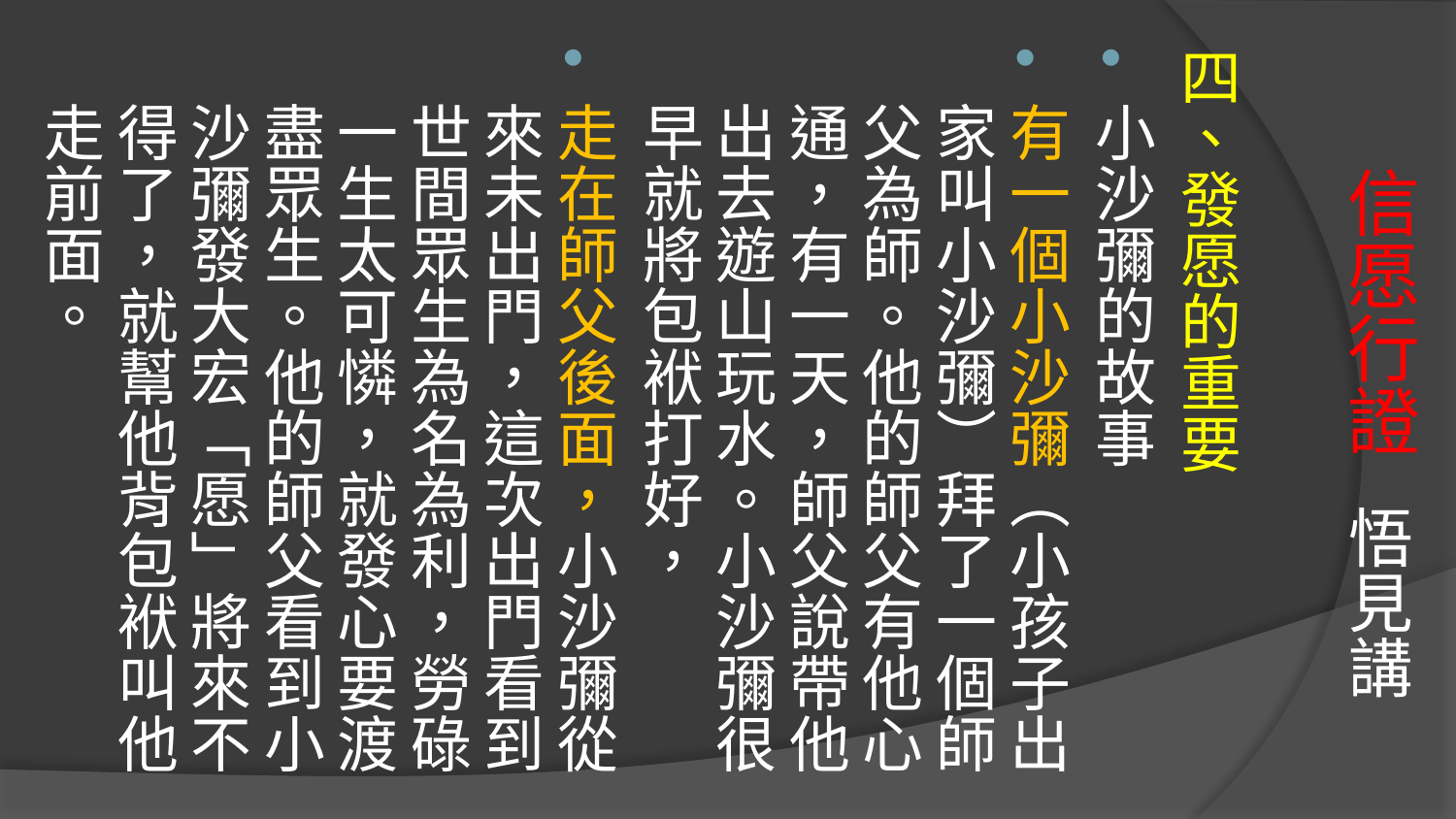

# 信愿行證   悟見講
四、發愿的重要
小沙彌的故事
有一個小沙彌（小孩子出家叫小沙彌）拜了一個師父為師。他的師父有他心通，有一天，師父說帶他出去遊山玩水。小沙彌很早就將包袱打好，
走在師父後面，小沙彌從來未出門，這次出門看到世間眾生為名為利，勞碌一生太可憐，就發心要渡盡眾生。他的師父看到小沙彌發大宏「愿」將來不得了，就幫他背包袱叫他走前面。